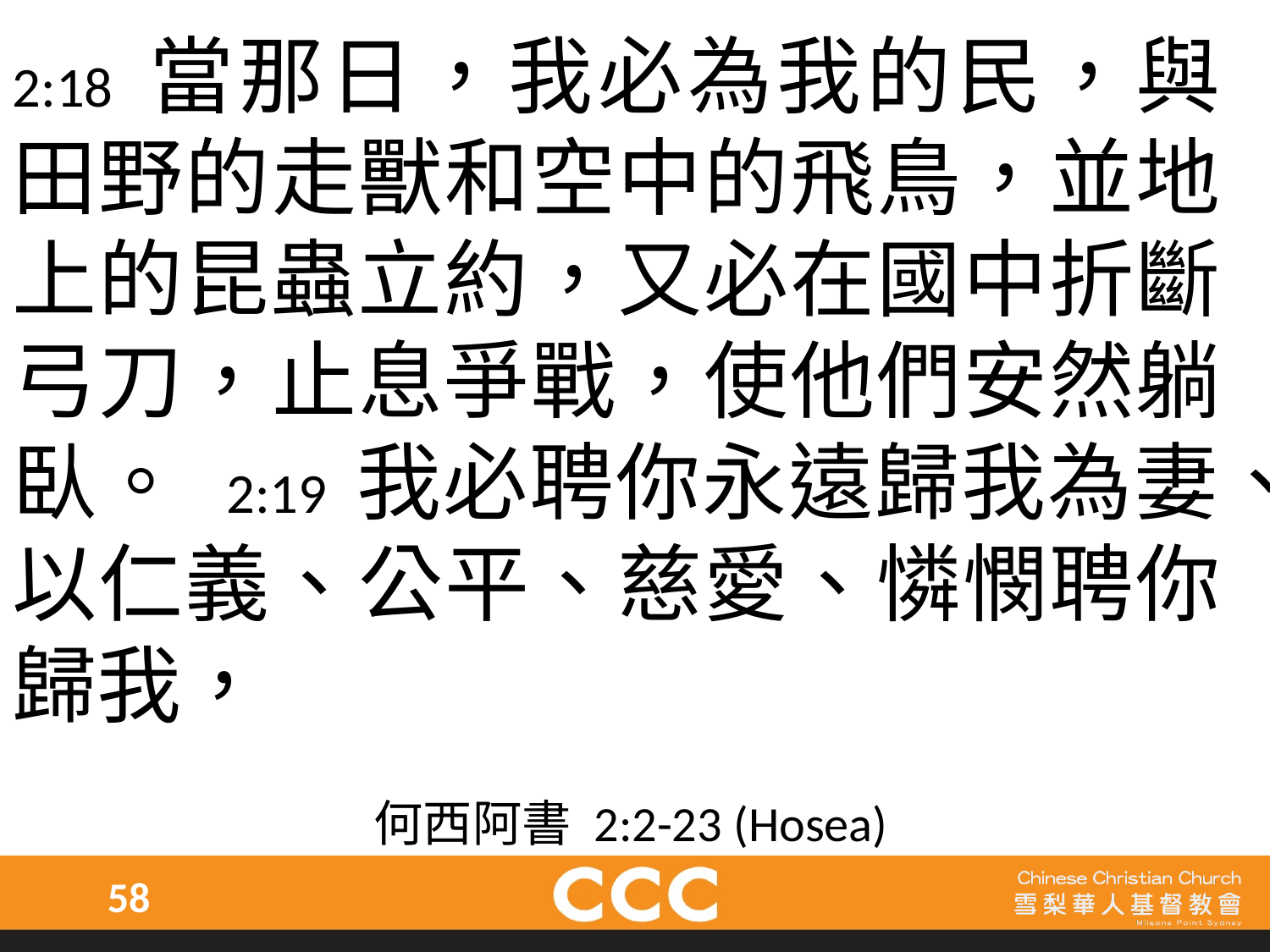

2:18 當那日，我必為我的民，與田野的走獸和空中的飛鳥，並地上的昆蟲立約，又必在國中折斷弓刀，止息爭戰，使他們安然躺臥。 2:19 我必聘你永遠歸我為妻、以仁義、公平、慈愛、憐憫聘你歸我，
何西阿書 2:2-23 (Hosea)
58